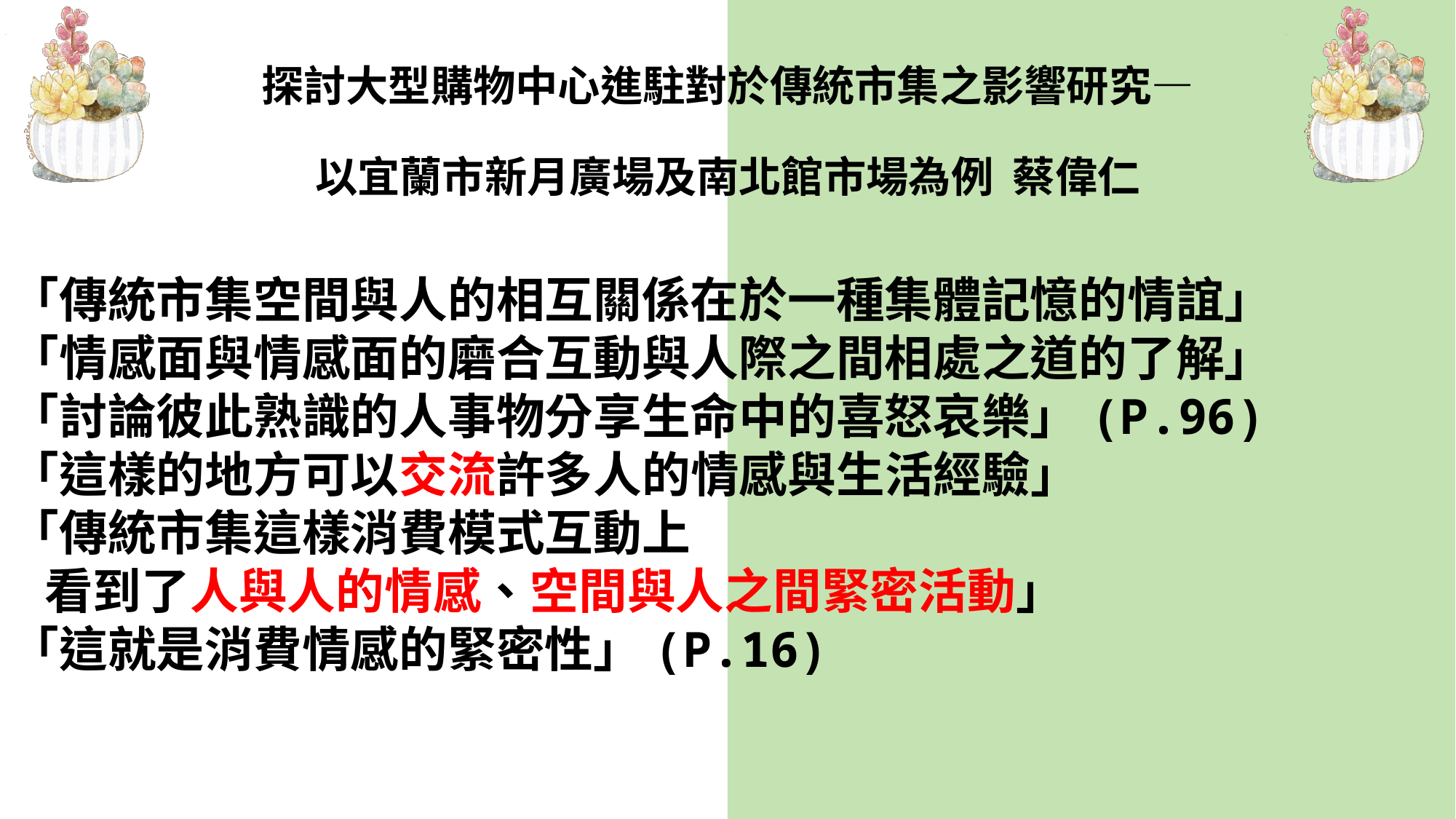

探討大型購物中心進駐對於傳統市集之影響研究—
以宜蘭市新月廣場及南北館市場為例  蔡偉仁
「傳統市集空間與人的相互關係在於一種集體記憶的情誼」
「情感面與情感面的磨合互動與人際之間相處之道的了解」
「討論彼此熟識的人事物分享生命中的喜怒哀樂」(P.96)
「這樣的地方可以交流許多人的情感與生活經驗」
「傳統市集這樣消費模式互動上
  看到了人與人的情感、空間與人之間緊密活動」
「這就是消費情感的緊密性」(P.16)